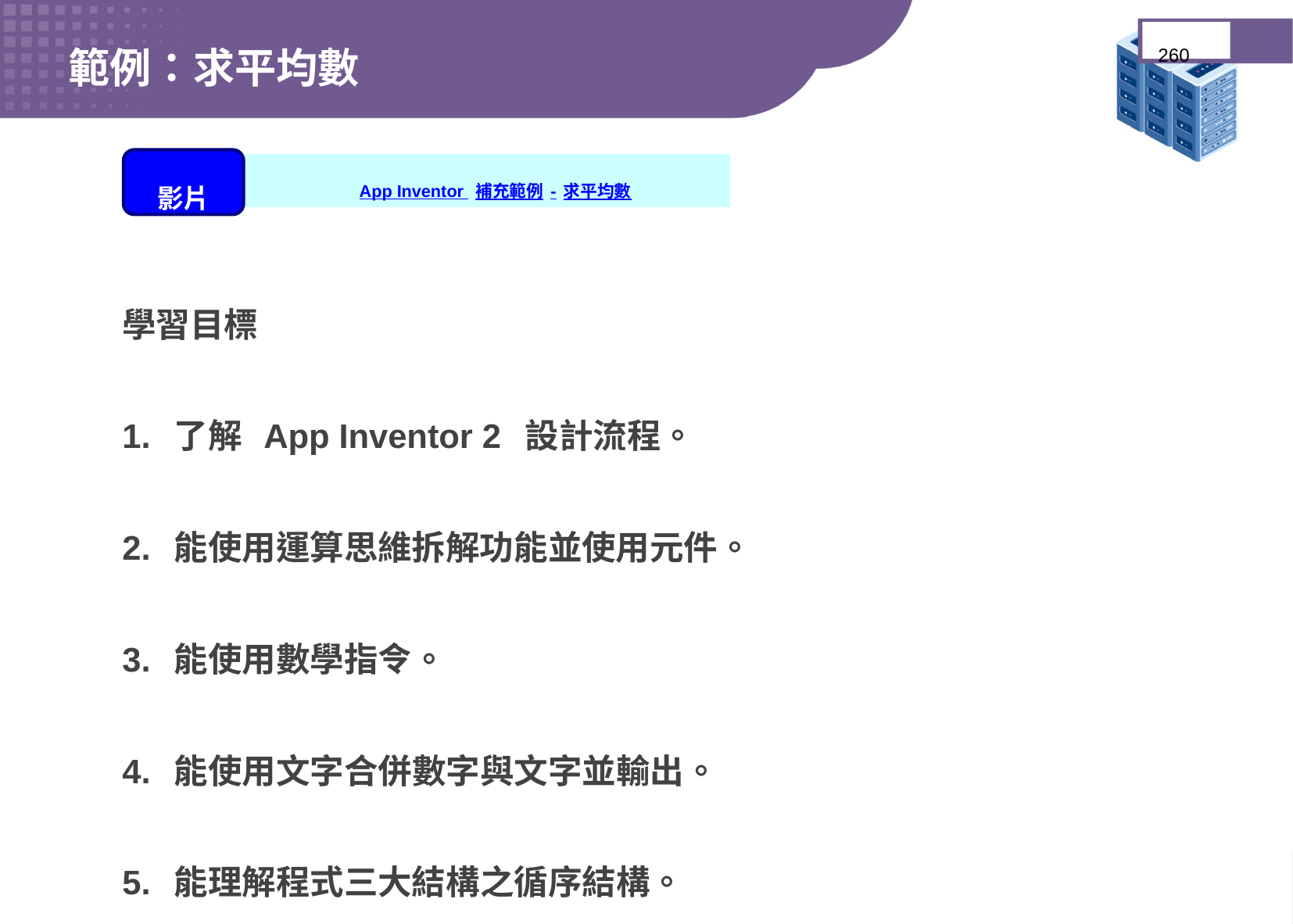

範例：求平均數
260
影片
App Inventor 補充範例-求平均數
學習目標
1. 了解 App Inventor 2 設計流程。
2. 能使用運算思維拆解功能並使用元件。
3. 能使用數學指令。
4. 能使用文字合併數字與文字並輸出。
5. 能理解程式三大結構之循序結構。